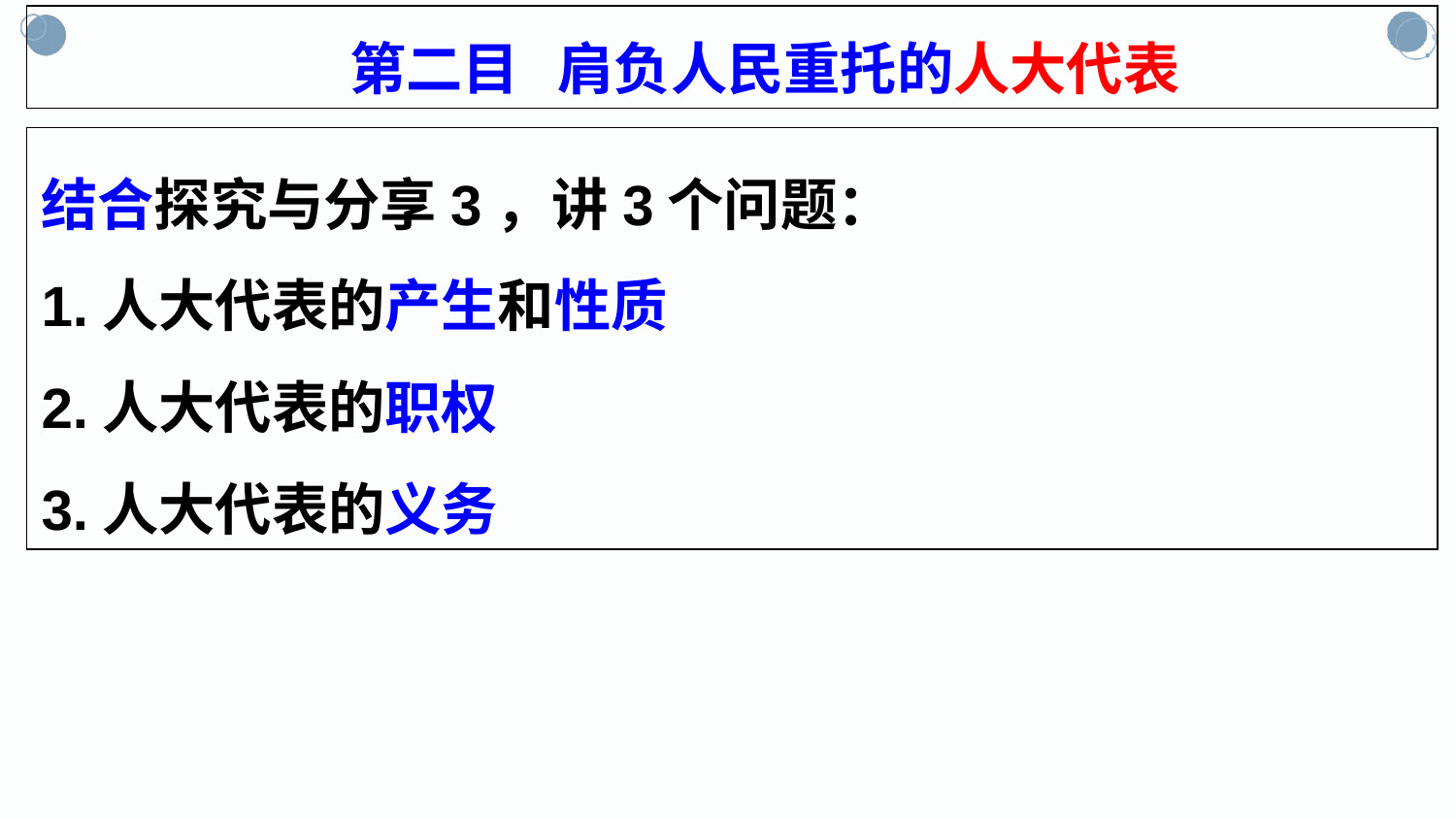

第二目   肩负人民重托的人大代表
结合探究与分享3，讲3个问题：
1.人大代表的产生和性质
2.人大代表的职权
3.人大代表的义务